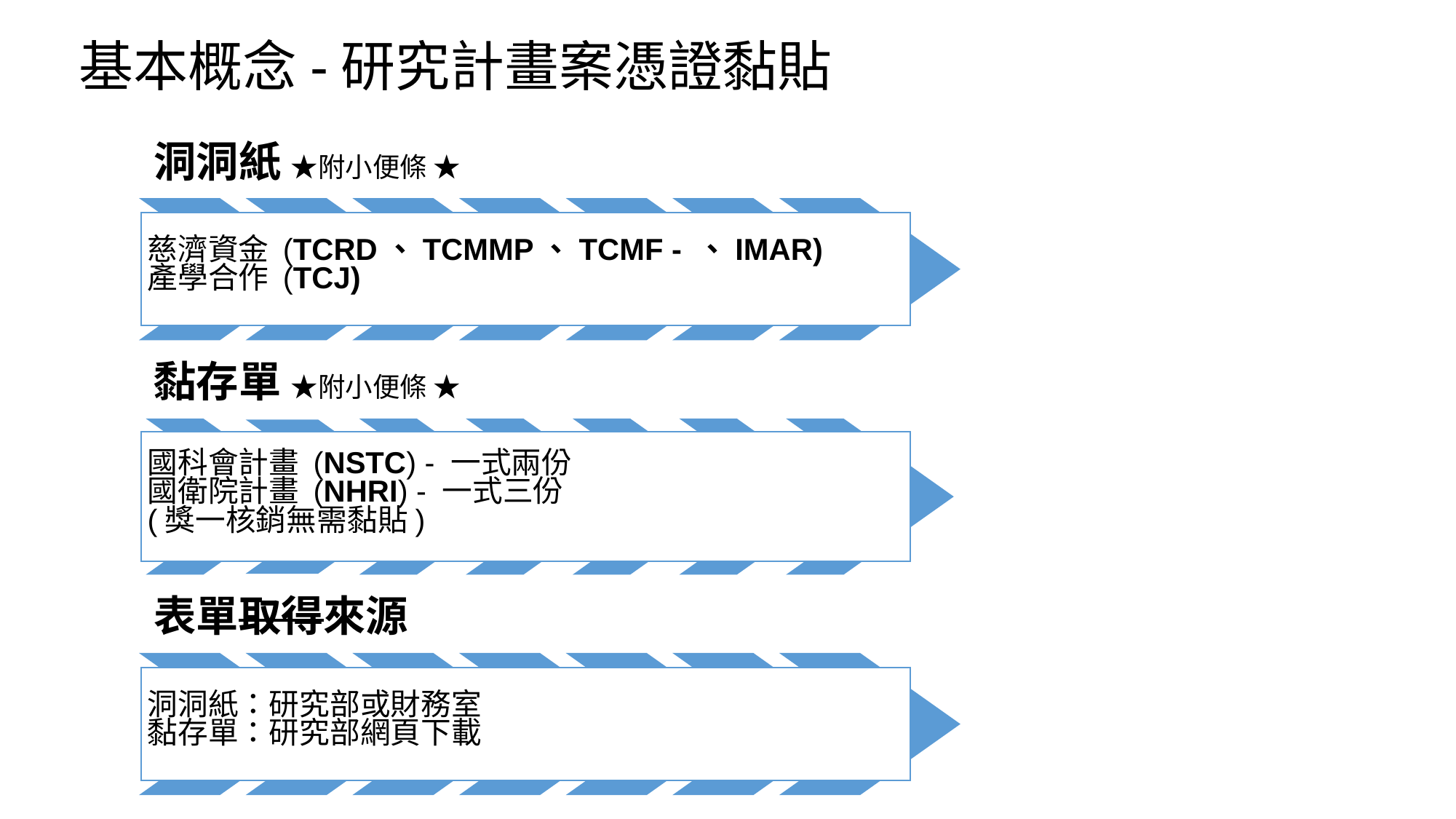

基本概念-研究計畫案憑證黏貼
洞洞紙 ★附小便條 ★
慈濟資金 (TCRD、TCMMP、TCMF - 、IMAR)
產學合作 (TCJ)
黏存單 ★附小便條 ★
國科會計畫 (NSTC) - 一式兩份
國衛院計畫 (NHRI) - 一式三份
(獎一核銷無需黏貼)
表單取得來源
洞洞紙：研究部或財務室
黏存單：研究部網頁下載